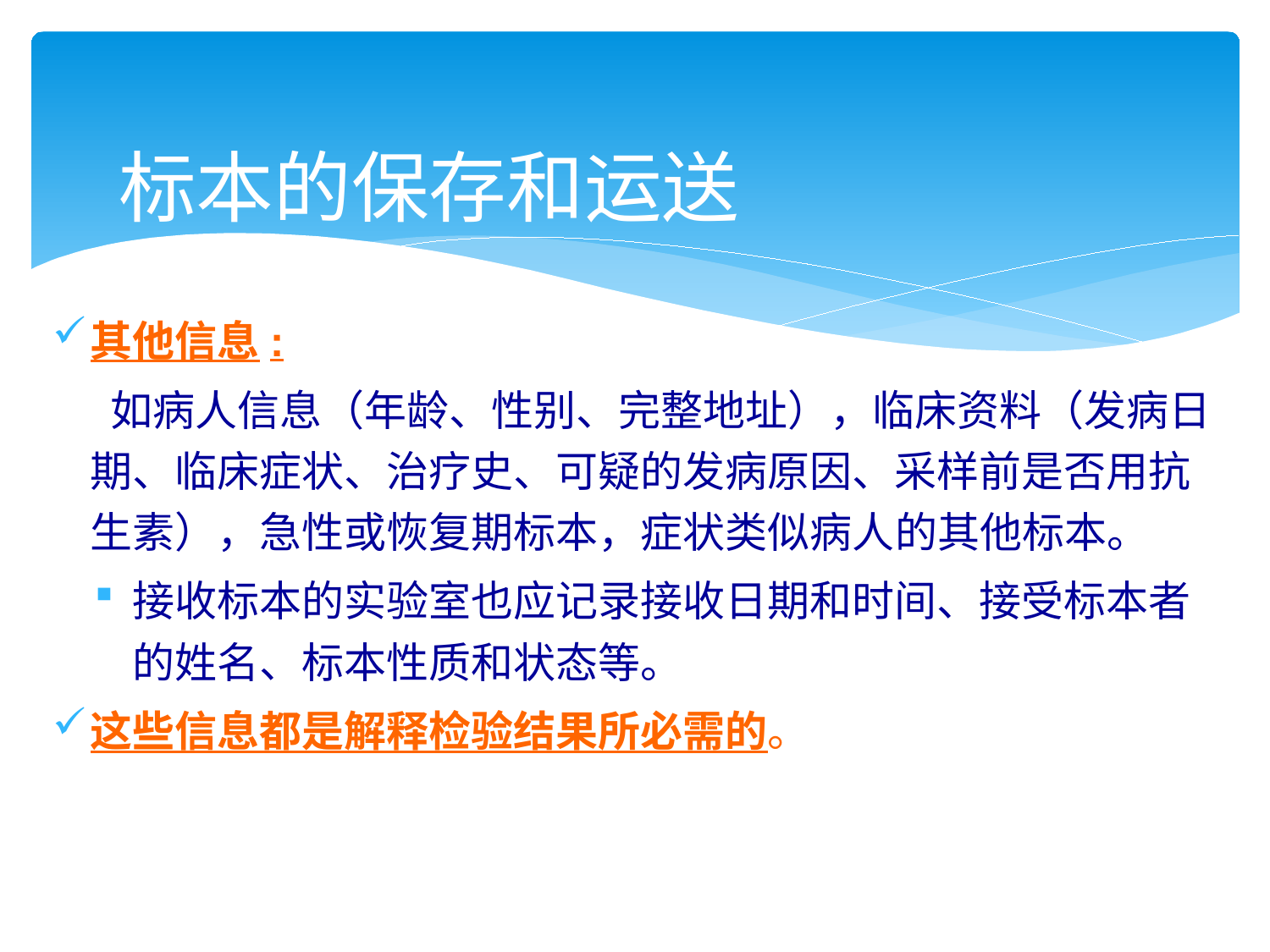

# 标本的保存和运送
其他信息:
     如病人信息（年龄、性别、完整地址），临床资料（发病日期、临床症状、治疗史、可疑的发病原因、采样前是否用抗生素），急性或恢复期标本，症状类似病人的其他标本。
接收标本的实验室也应记录接收日期和时间、接受标本者的姓名、标本性质和状态等。
这些信息都是解释检验结果所必需的。